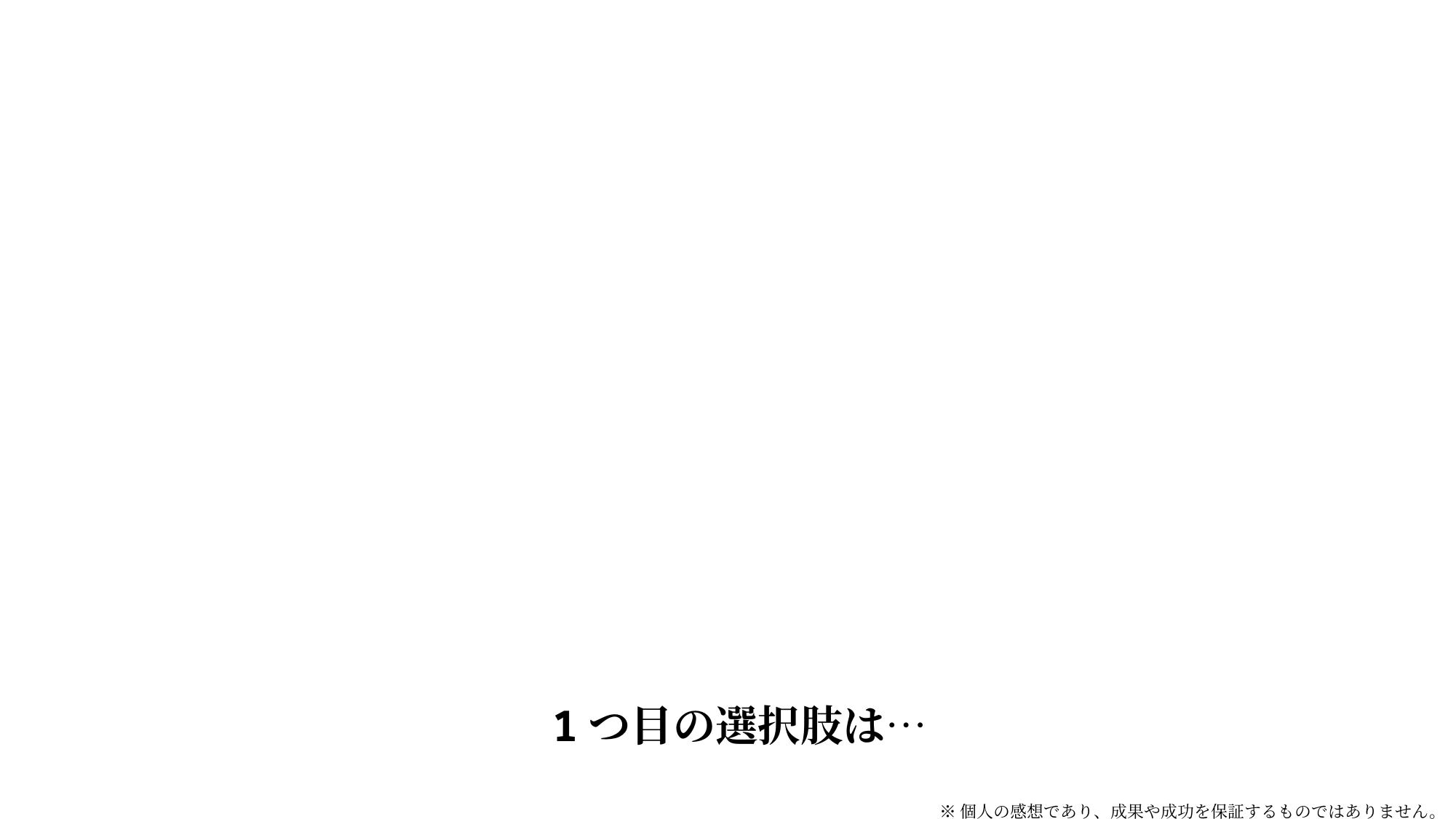

1つ目の選択肢は…
※個人の感想であり、成果や成功を保証するものではありません。